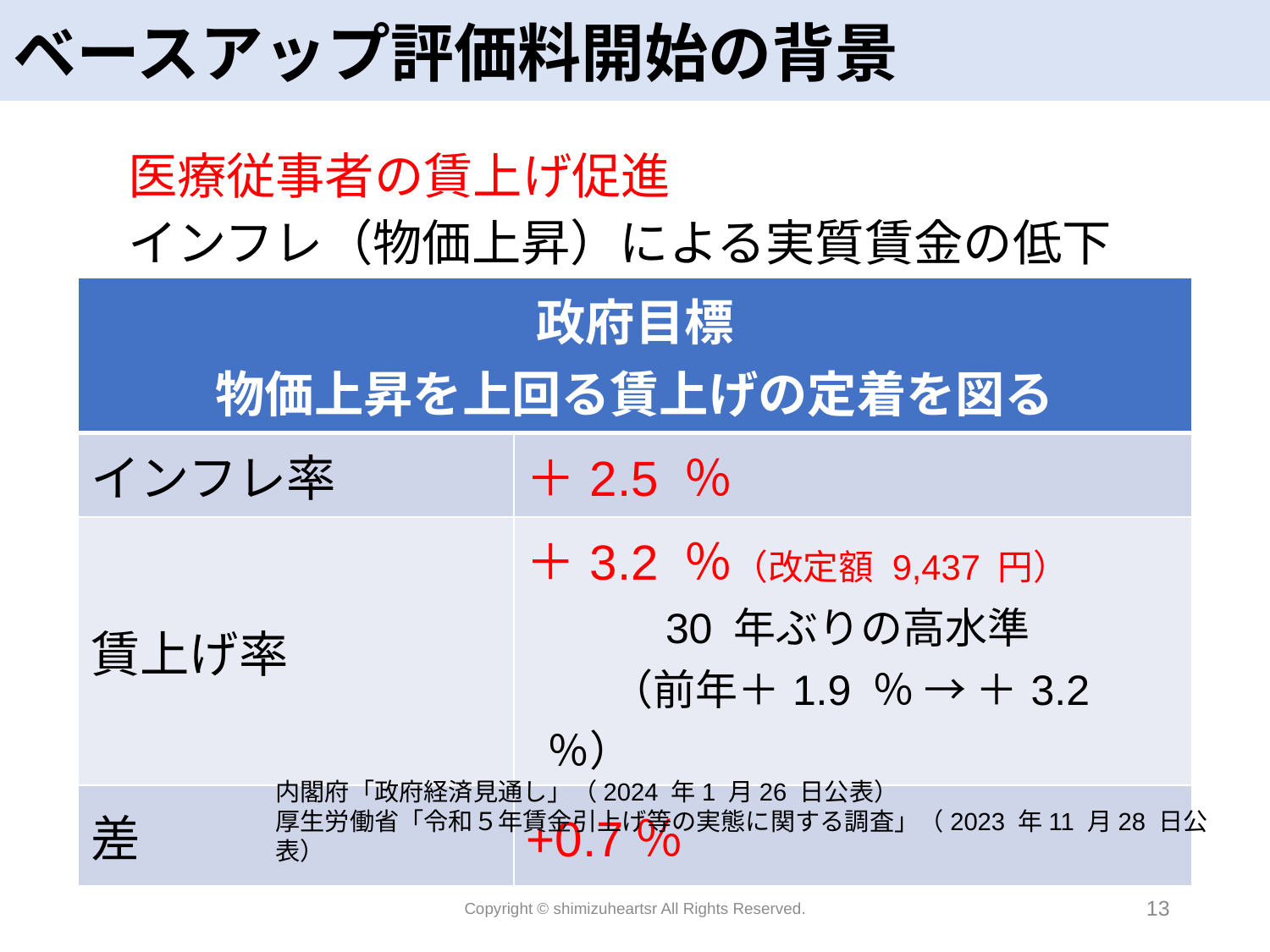

# ベースアップ評価料開始の背景
医療従事者の賃上げ促進
インフレ（物価上昇）による実質賃金の低下

| 政府目標 物価上昇を上回る賃上げの定着を図る |  |
| --- | --- |
| インフレ率 | ＋2.5 ％ |
| 賃上げ率 | ＋3.2 ％（改定額 9,437 円） 　　　30 年ぶりの高水準 　　（前年＋1.9 ％ → ＋3.2 ％） |
| 差 | +0.7％ |
内閣府「政府経済見通し」（2024 年1 月26 日公表）
厚生労働省「令和５年賃金引上げ等の実態に関する調査」（2023 年11 月28 日公表）
Copyright © shimizuheartsr All Rights Reserved.
13